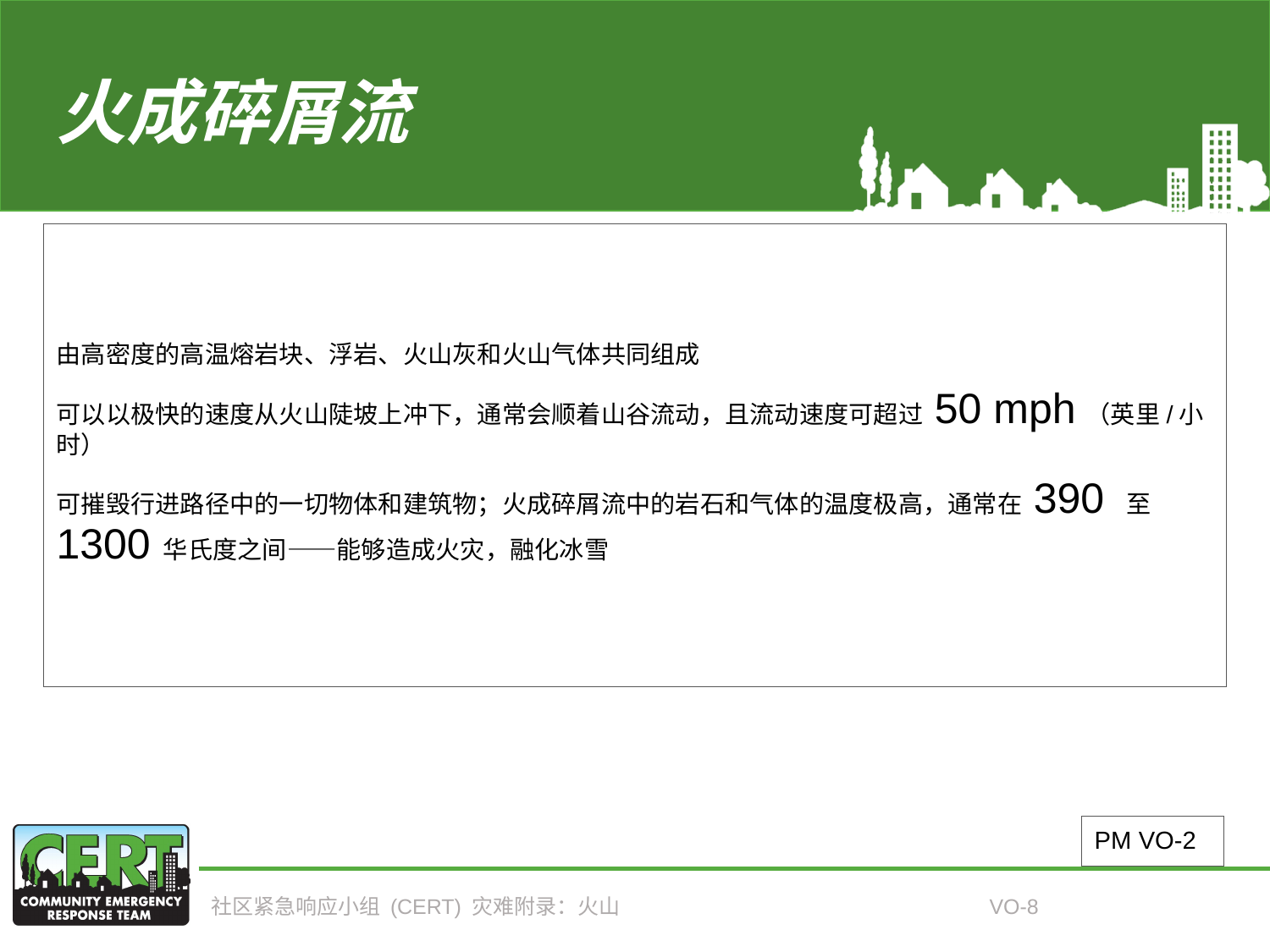

# 火成碎屑流
由高密度的高温熔岩块、浮岩、火山灰和火山气体共同组成
可以以极快的速度从火山陡坡上冲下，通常会顺着山谷流动，且流动速度可超过 50 mph（英里/小时）
可摧毁行进路径中的一切物体和建筑物；火成碎屑流中的岩石和气体的温度极高，通常在 390 至 1300 华氏度之间——能够造成火灾，融化冰雪
PM VO-2
社区紧急响应小组 (CERT) 灾难附录：火山
VO-8